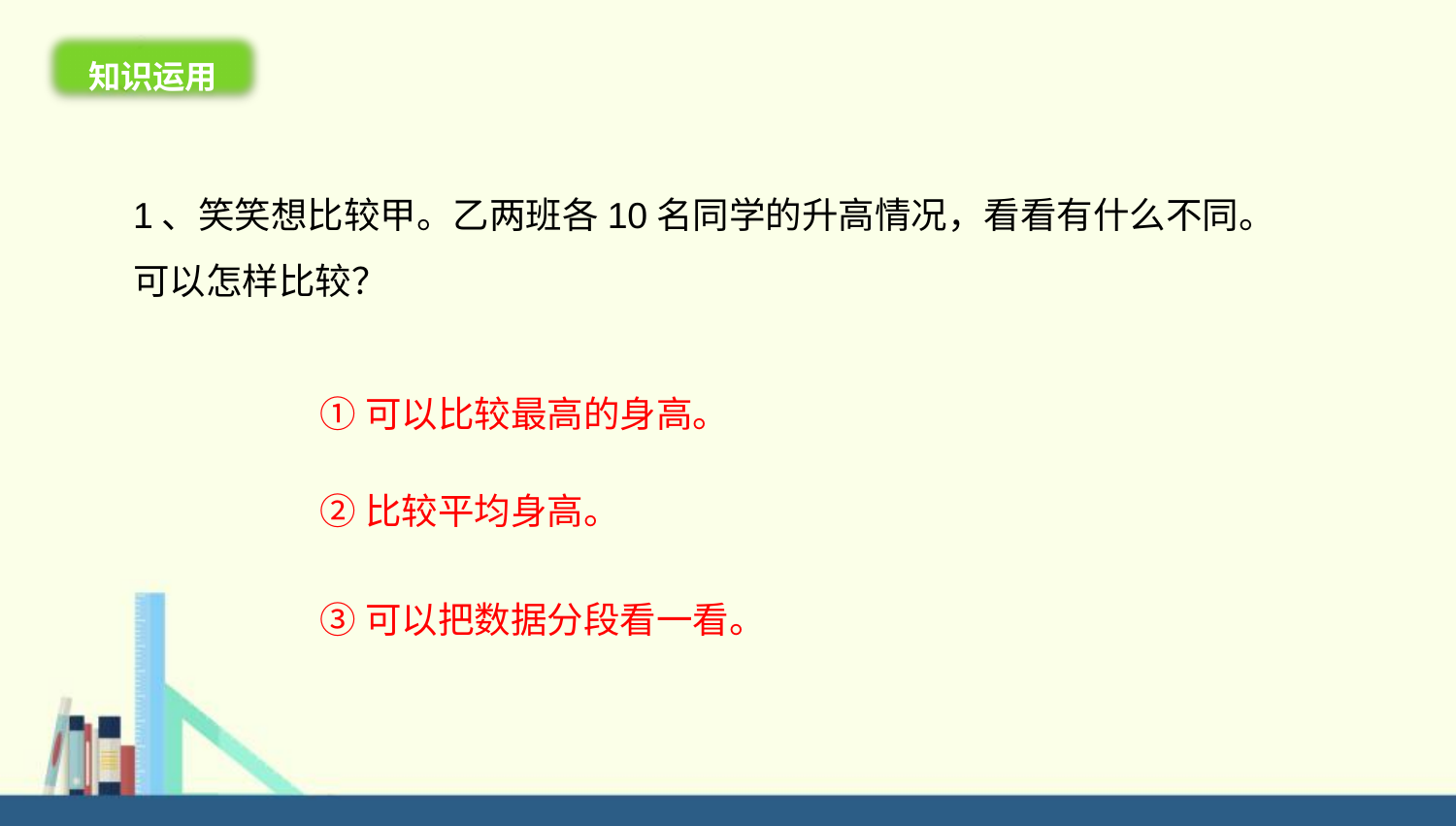

知识运用
1、笑笑想比较甲。乙两班各10名同学的升高情况，看看有什么不同。可以怎样比较？
①可以比较最高的身高。
②比较平均身高。
③可以把数据分段看一看。